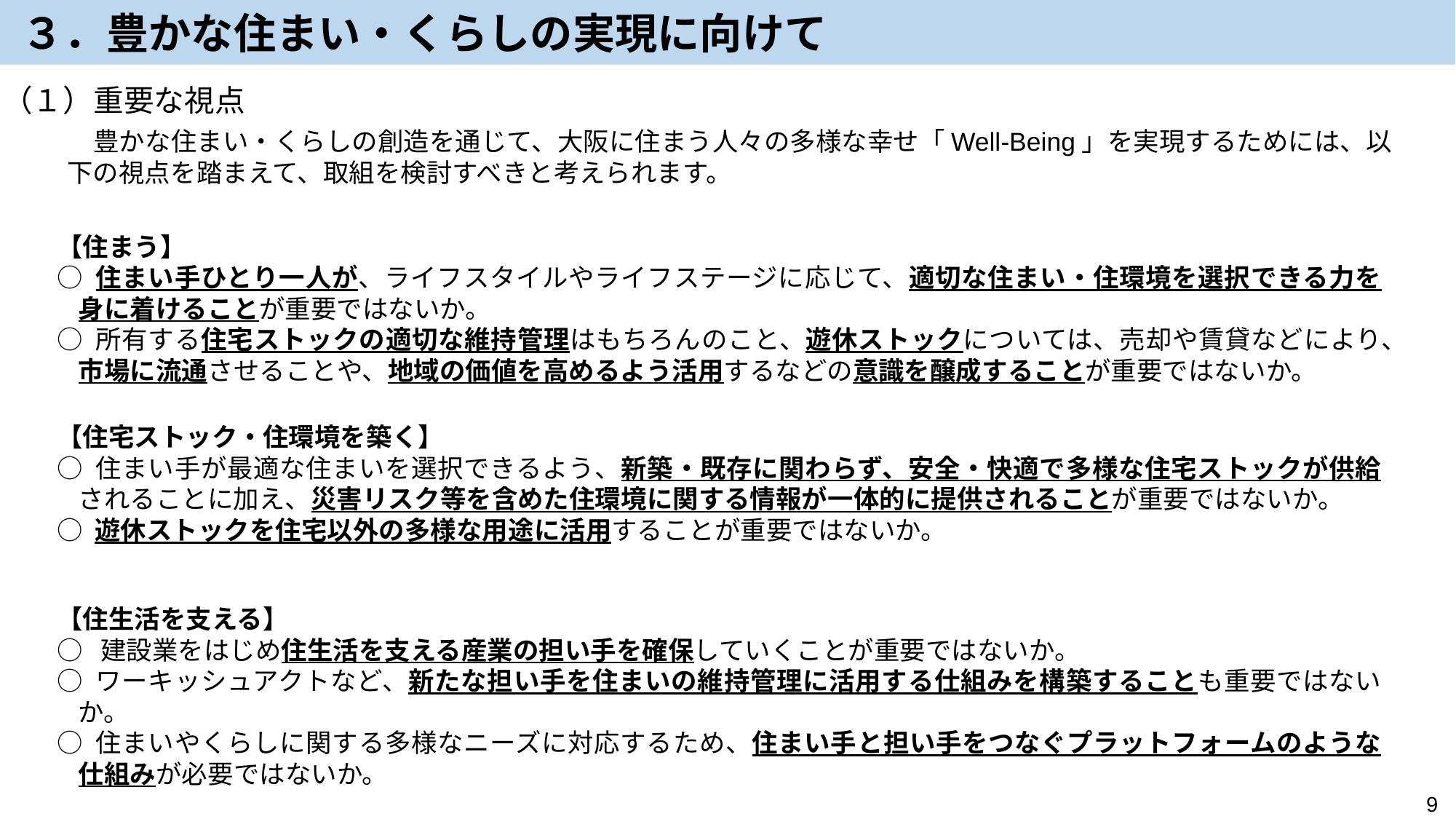

３．豊かな住まい・くらしの実現に向けて

（１）重要な視点
　豊かな住まい・くらしの創造を通じて、大阪に住まう人々の多様な幸せ「Well-Being」を実現するためには、以下の視点を踏まえて、取組を検討すべきと考えられます。
【住まう】
○ 住まい手ひとり一人が、ライフスタイルやライフステージに応じて、適切な住まい・住環境を選択できる力を身に着けることが重要ではないか。
○ 所有する住宅ストックの適切な維持管理はもちろんのこと、遊休ストックについては、売却や賃貸などにより、市場に流通させることや、地域の価値を高めるよう活用するなどの意識を醸成することが重要ではないか。
【住宅ストック・住環境を築く】
○ 住まい手が最適な住まいを選択できるよう、新築・既存に関わらず、安全・快適で多様な住宅ストックが供給されることに加え、災害リスク等を含めた住環境に関する情報が一体的に提供されることが重要ではないか。
○ 遊休ストックを住宅以外の多様な用途に活用することが重要ではないか。
【住生活を支える】
○  建設業をはじめ住生活を支える産業の担い手を確保していくことが重要ではないか。
○ ワーキッシュアクトなど、新たな担い手を住まいの維持管理に活用する仕組みを構築することも重要ではないか。
○ 住まいやくらしに関する多様なニーズに対応するため、住まい手と担い手をつなぐプラットフォームのような仕組みが必要ではないか。
9